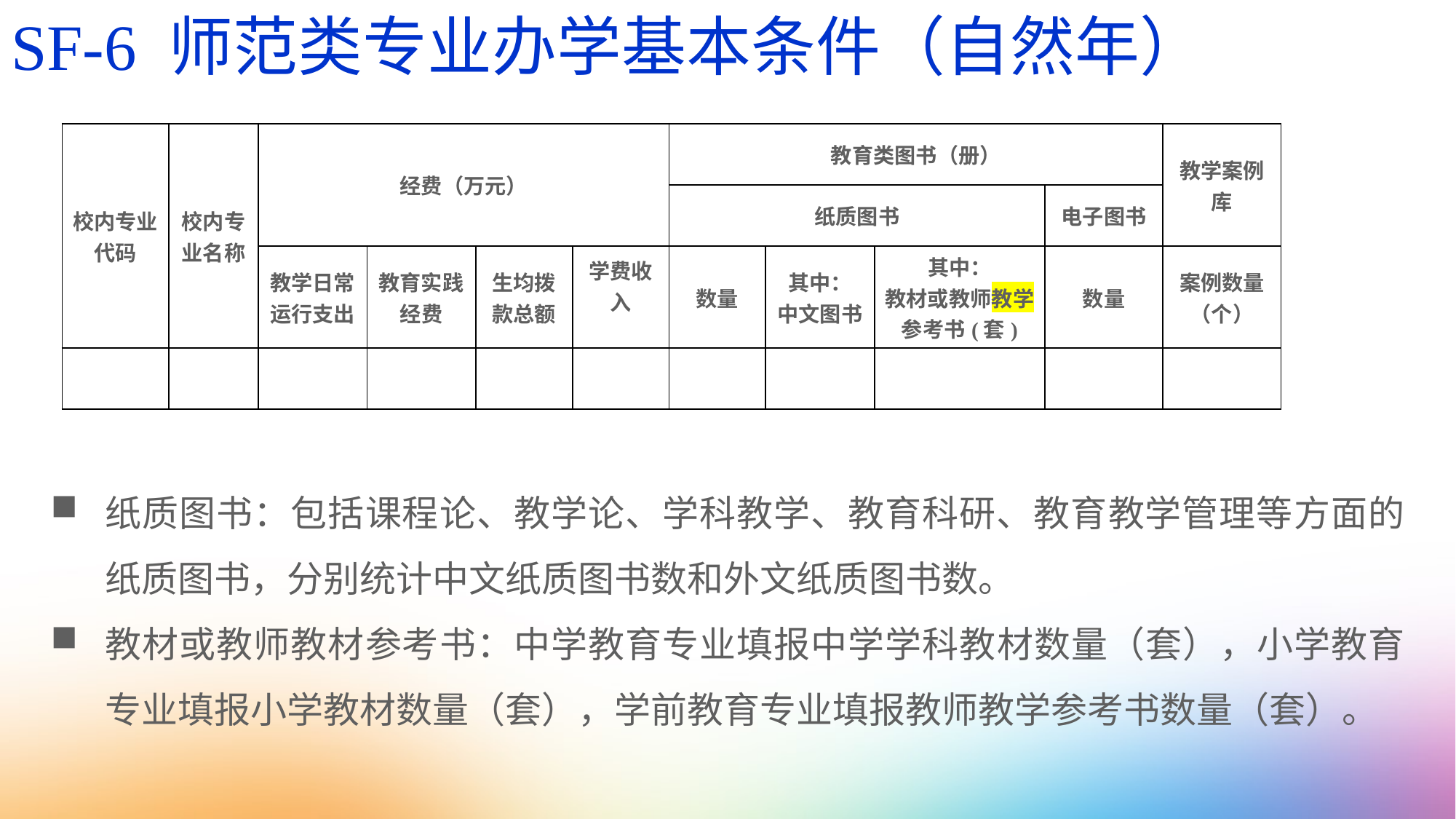

SF-6 师范类专业办学基本条件（自然年）

| 校内专业代码 | 校内专业名称 | 经费（万元） |  |  |  | 教育类图书（册） |  |  |  | 教学案例库 |
| --- | --- | --- | --- | --- | --- | --- | --- | --- | --- | --- |
|  |  |  |  |  |  | 纸质图书 |  |  | 电子图书 |  |
|  |  | 教学日常运行支出 | 教育实践 经费 | 生均拨款总额 | 学费收入 | 数量 | 其中： 中文图书 | 其中： 教材或教师教学参考书(套) | 数量 | 案例数量（个） |
|  |  |  |  |  |  |  |  |  |  |  |
纸质图书：包括课程论、教学论、学科教学、教育科研、教育教学管理等方面的纸质图书，分别统计中文纸质图书数和外文纸质图书数。
教材或教师教材参考书：中学教育专业填报中学学科教材数量（套），小学教育专业填报小学教材数量（套），学前教育专业填报教师教学参考书数量（套）。